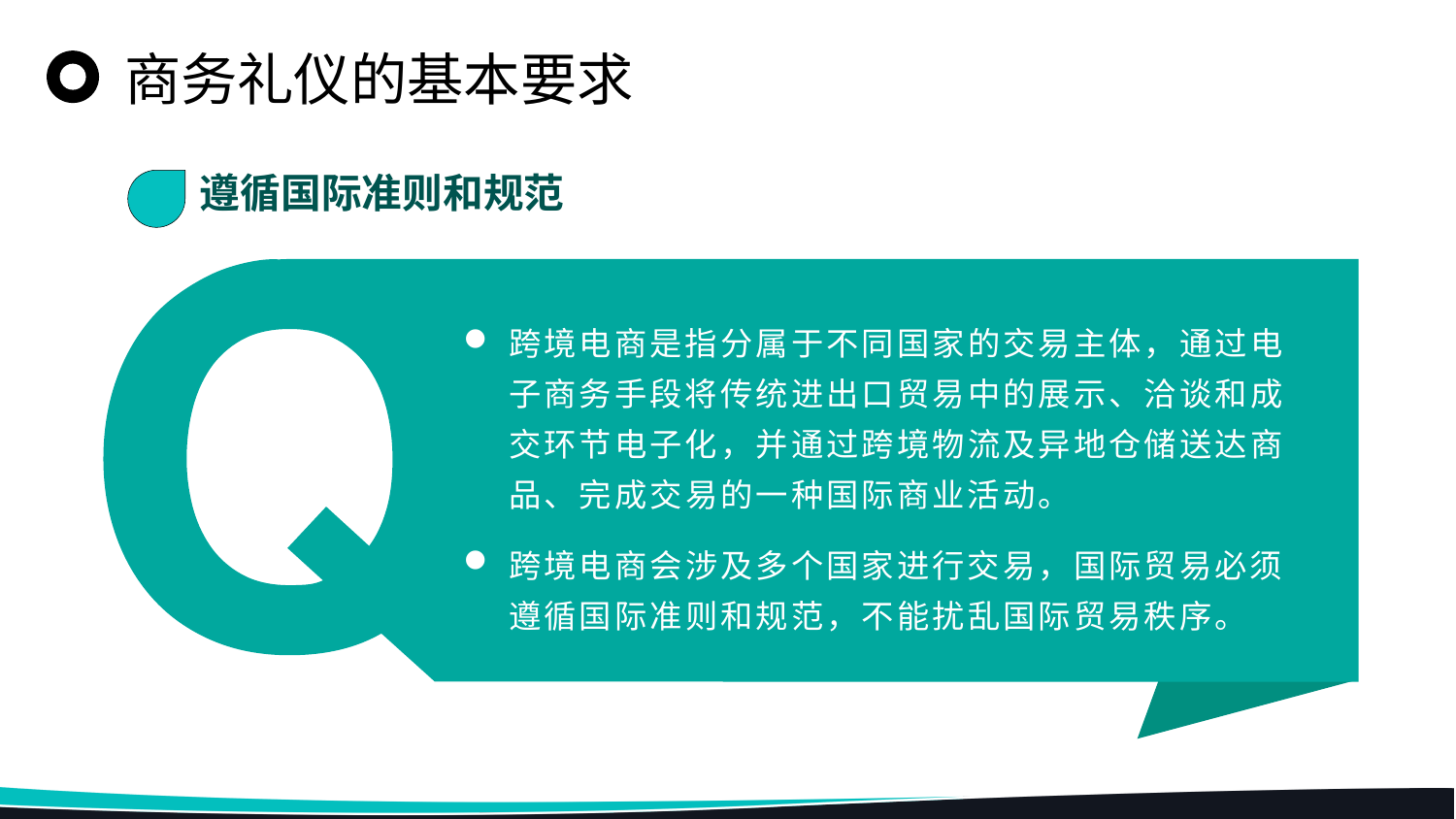

商务礼仪的基本要求
遵循国际准则和规范

跨境电商是指分属于不同国家的交易主体，通过电子商务手段将传统进出口贸易中的展示、洽谈和成交环节电子化，并通过跨境物流及异地仓储送达商品、完成交易的一种国际商业活动。
跨境电商会涉及多个国家进行交易，国际贸易必须遵循国际准则和规范，不能扰乱国际贸易秩序。